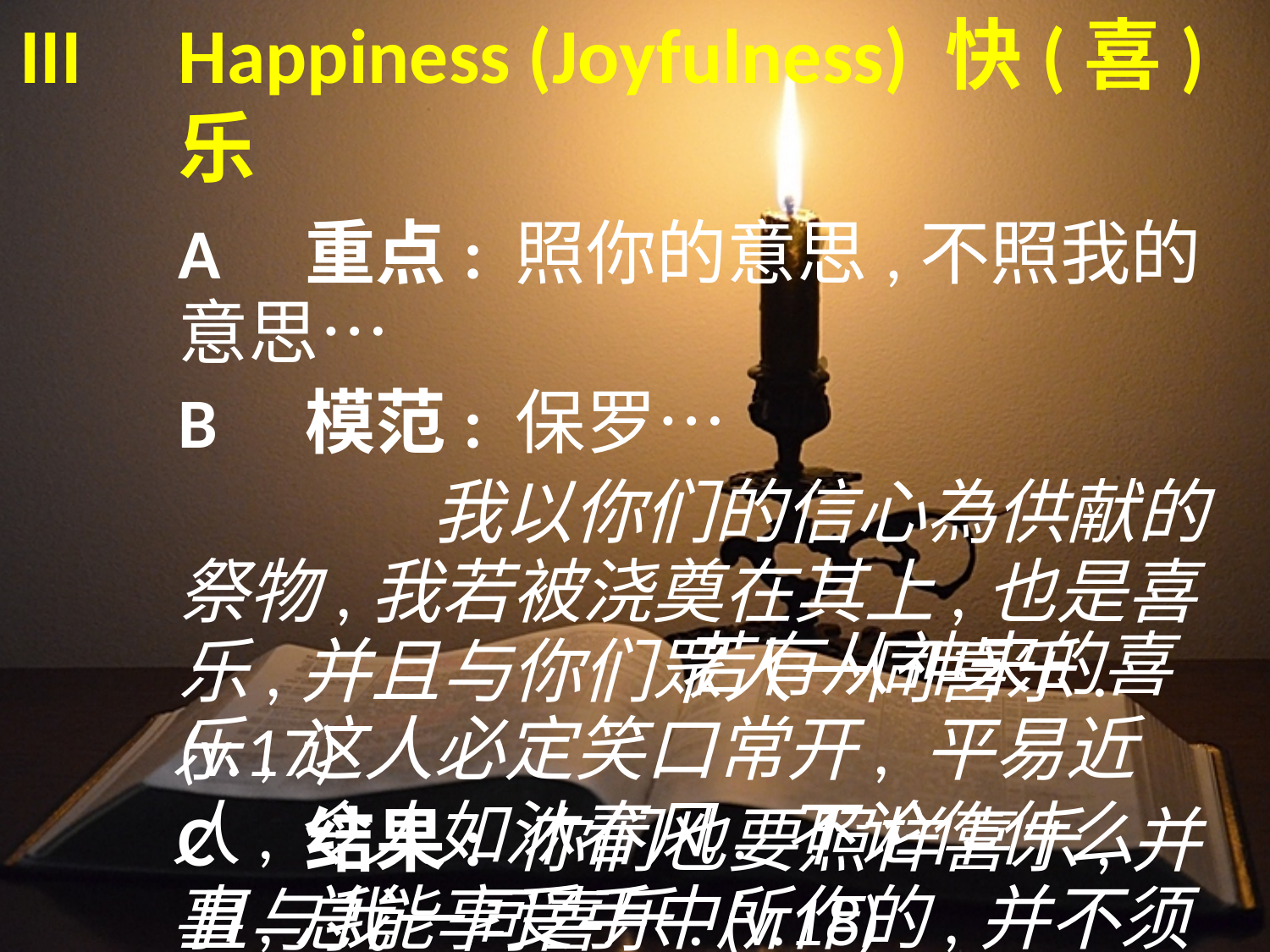

III	Happiness (Joyfulness) 快(喜)乐
	A	重点: 照你的意思,不照我的意思…
	B	模范: 保罗…
			我以你们的信心為供献的祭物,我若被浇奠在其上,也是喜乐,并且与你们眾人一同喜乐. (v.17)
	C	结果: 你们也要照样喜乐,并且与我一同喜乐. (v.18)
				若有从神来的喜乐,这人必定笑口常开, 平易近人,令人如沐春风. 不论作什么事,总能享受手中所作的,并不须要靠娱乐…